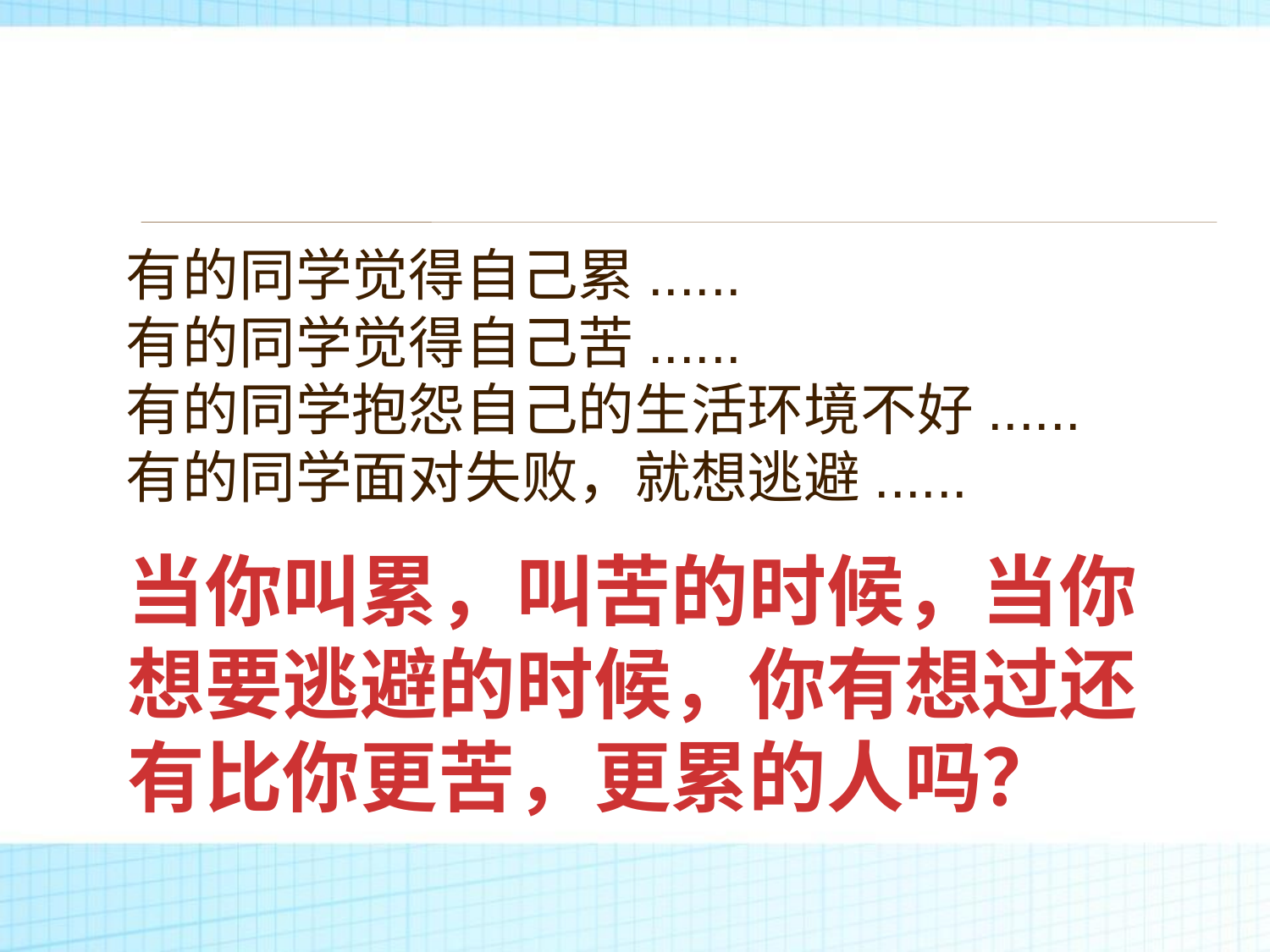

有的同学觉得自己累......
有的同学觉得自己苦......
有的同学抱怨自己的生活环境不好......
有的同学面对失败，就想逃避......
当你叫累，叫苦的时候，当你想要逃避的时候，你有想过还有比你更苦，更累的人吗？